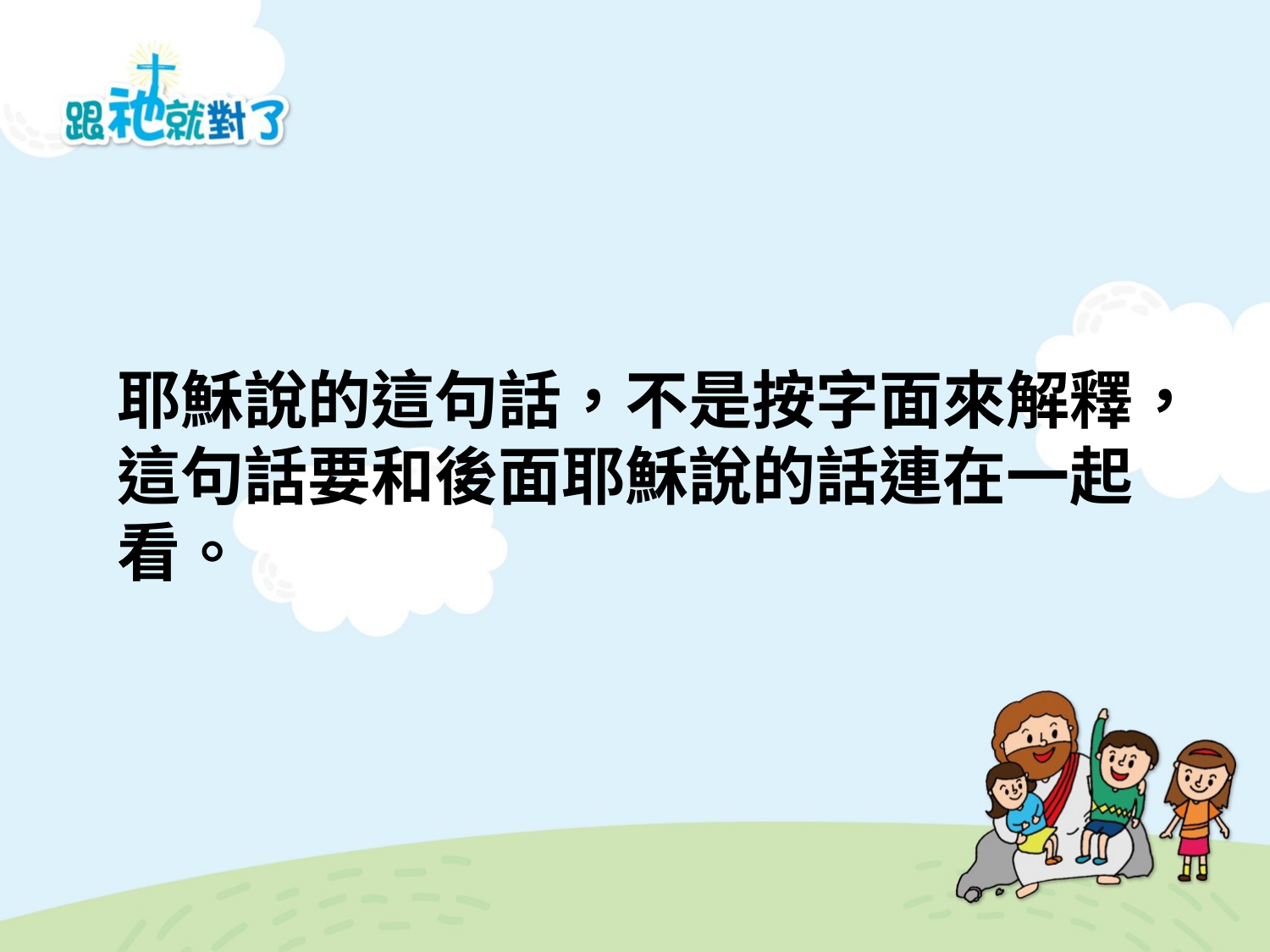

耶穌說的這句話，不是按字面來解釋，這句話要和後面耶穌說的話連在一起看。